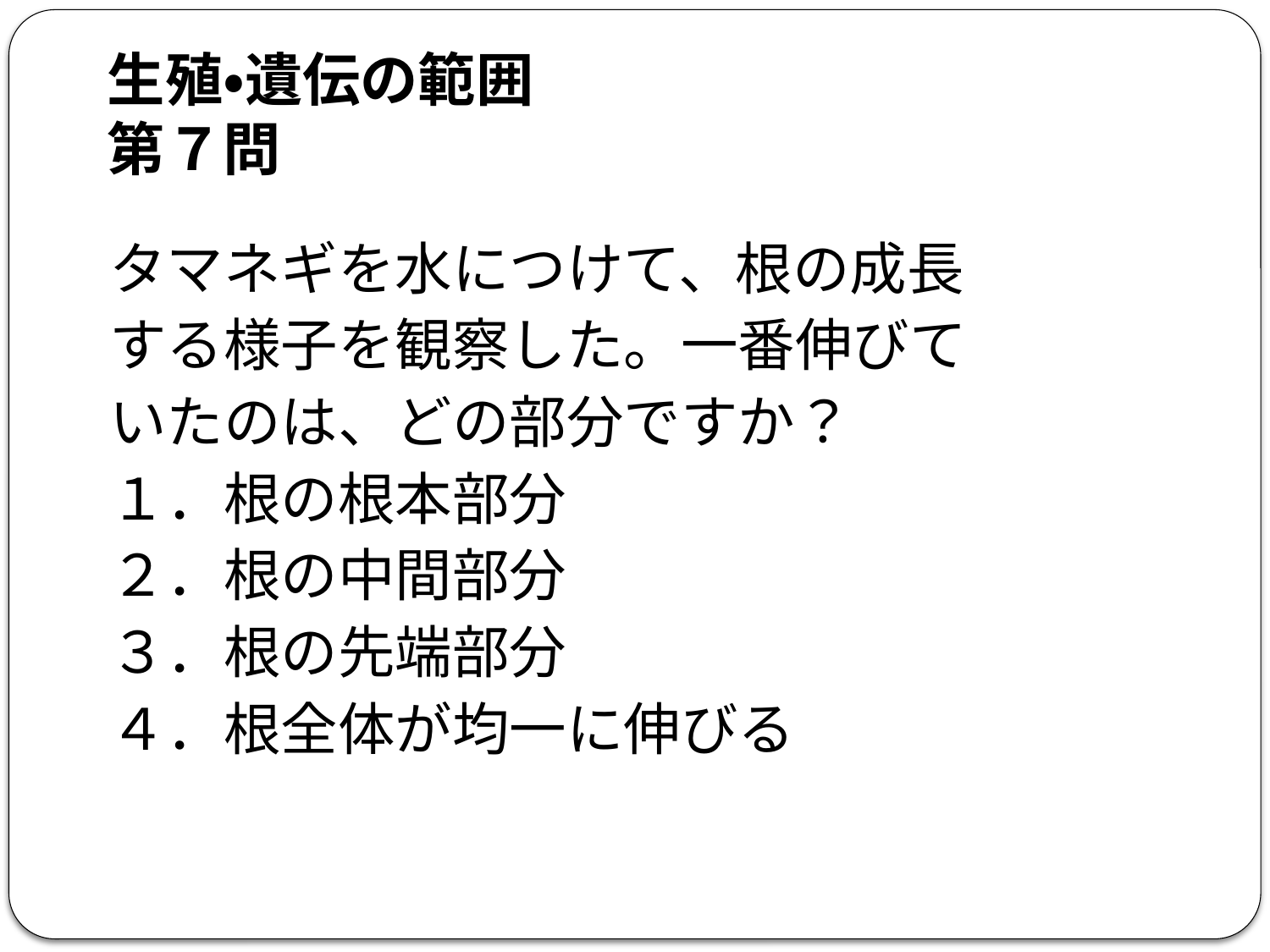

# 生殖・遺伝の範囲 第７問
タマネギを水につけて、根の成長
する様子を観察した。一番伸びて
いたのは、どの部分ですか？
１．根の根本部分
２．根の中間部分
３．根の先端部分
４．根全体が均一に伸びる